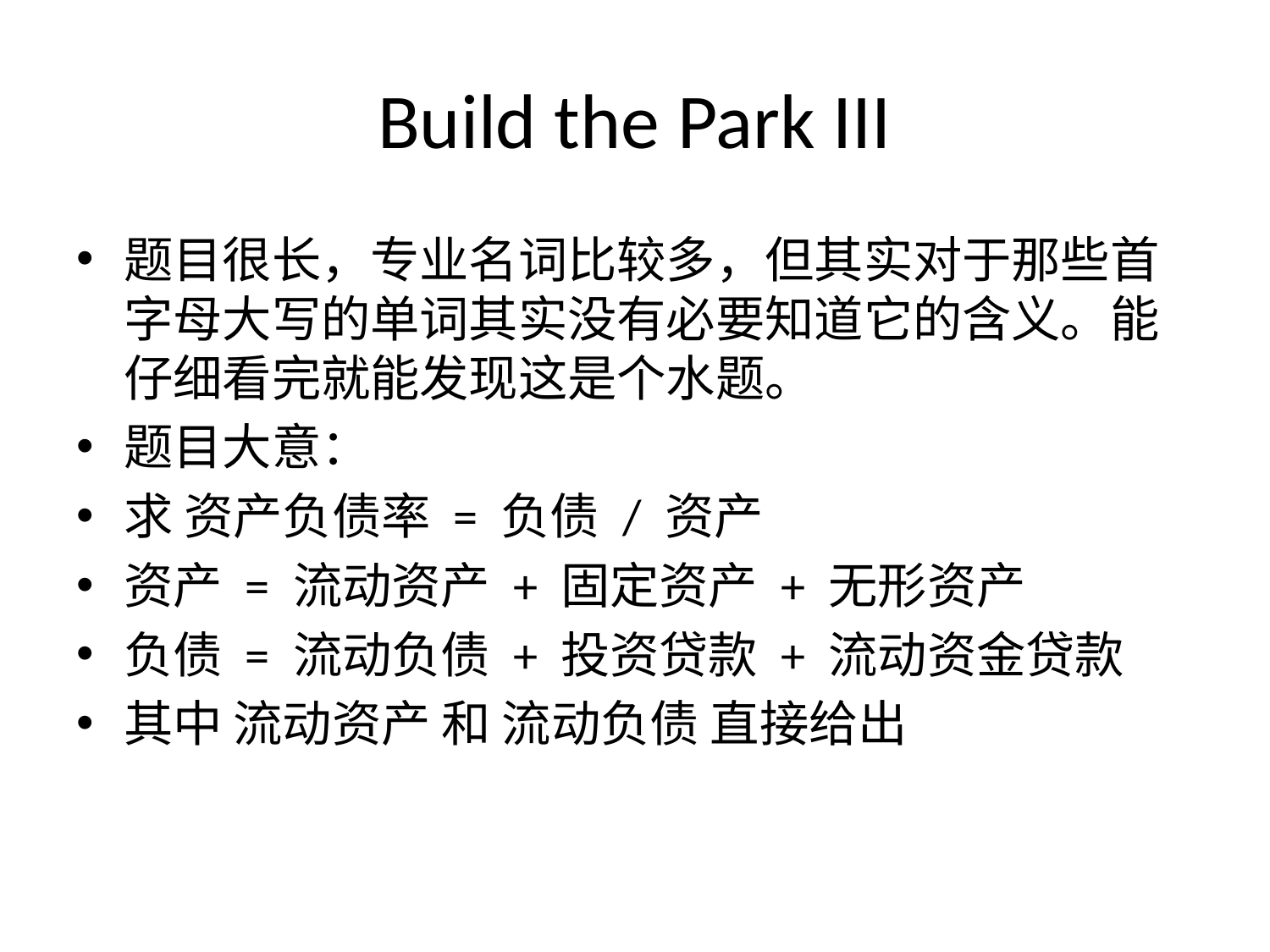

# Build the Park III
题目很长，专业名词比较多，但其实对于那些首字母大写的单词其实没有必要知道它的含义。能仔细看完就能发现这是个水题。
题目大意：
求 资产负债率 = 负债 / 资产
资产 = 流动资产 + 固定资产 + 无形资产
负债 = 流动负债 + 投资贷款 + 流动资金贷款
其中 流动资产 和 流动负债 直接给出